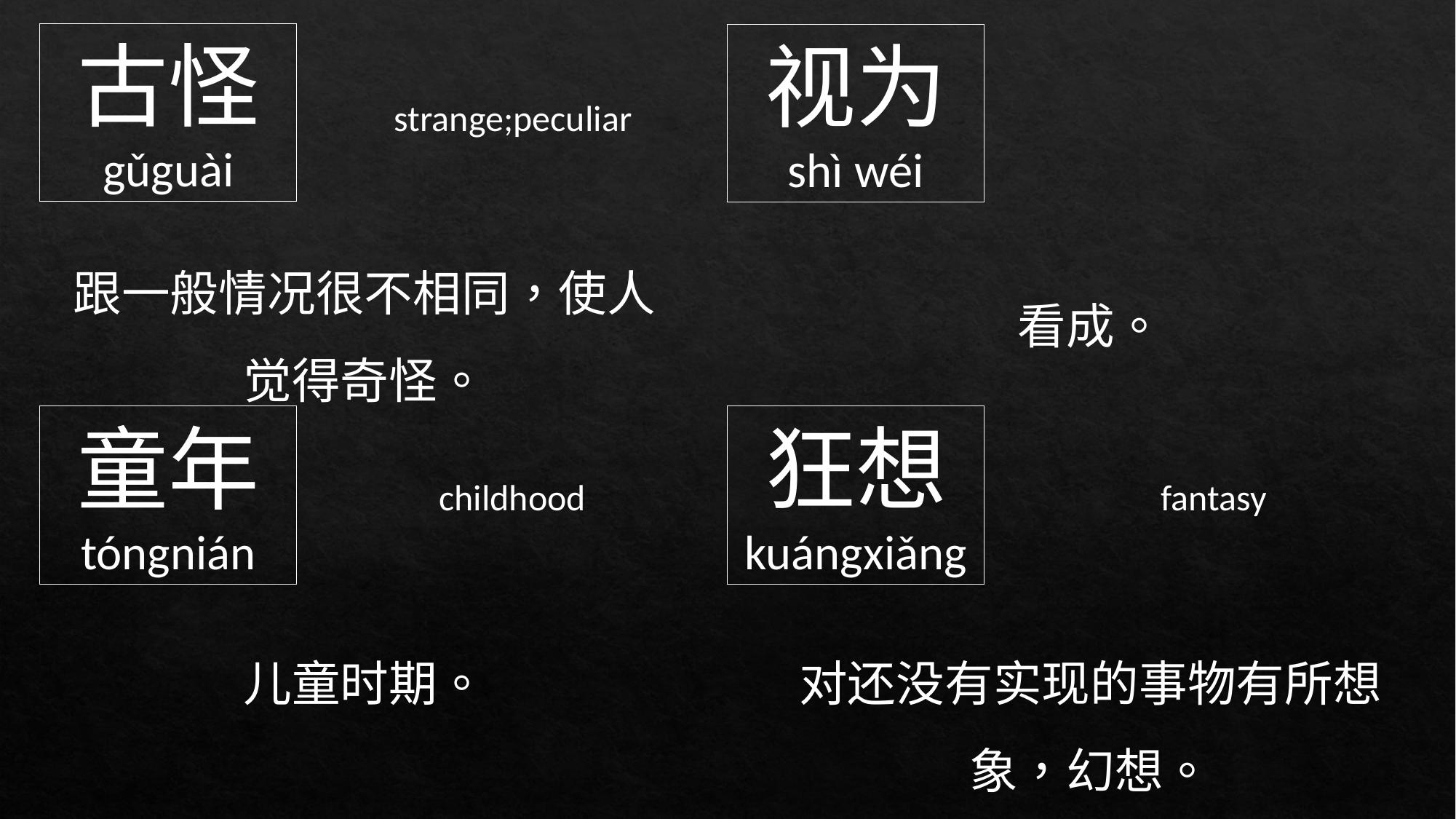

古怪
gǔguài
视为
shì wéi
strange;peculiar
跟一般情况很不相同，使人觉得奇怪。
看成。
狂想
kuángxiǎng
童年
tóngnián
childhood
fantasy
儿童时期。
对还没有实现的事物有所想象，幻想。